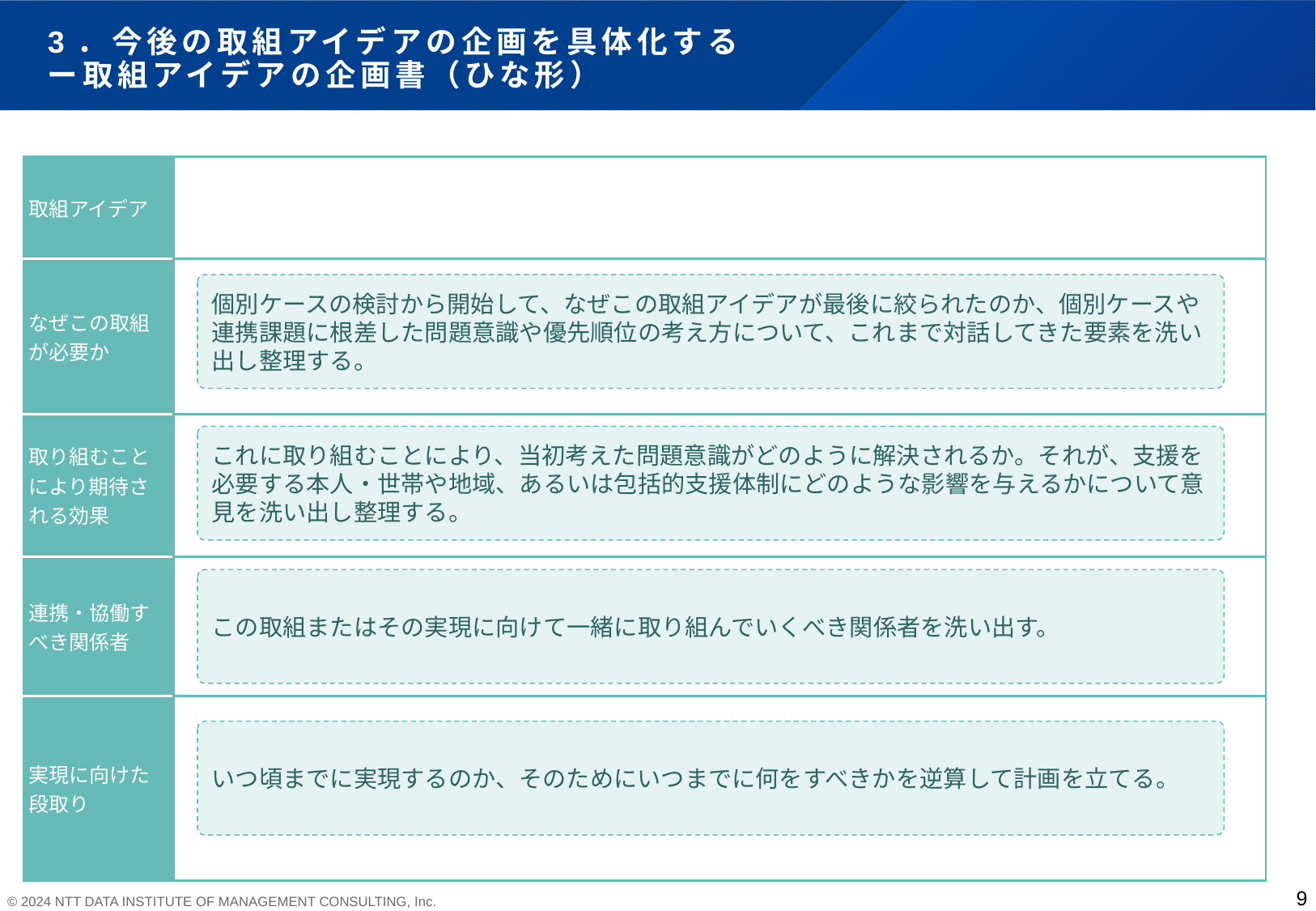

# 3．今後の取組アイデアの企画を具体化する ー取組アイデアの企画書（ひな形）
| 取組アイデア |  |
| --- | --- |
| なぜこの取組が必要か |  |
| 取り組むことにより期待される効果 |  |
| 連携・協働すべき関係者 |  |
| 実現に向けた段取り |  |
個別ケースの検討から開始して、なぜこの取組アイデアが最後に絞られたのか、個別ケースや連携課題に根差した問題意識や優先順位の考え方について、これまで対話してきた要素を洗い出し整理する。
これに取り組むことにより、当初考えた問題意識がどのように解決されるか。それが、支援を必要する本人・世帯や地域、あるいは包括的支援体制にどのような影響を与えるかについて意見を洗い出し整理する。
この取組またはその実現に向けて一緒に取り組んでいくべき関係者を洗い出す。
いつ頃までに実現するのか、そのためにいつまでに何をすべきかを逆算して計画を立てる。
9